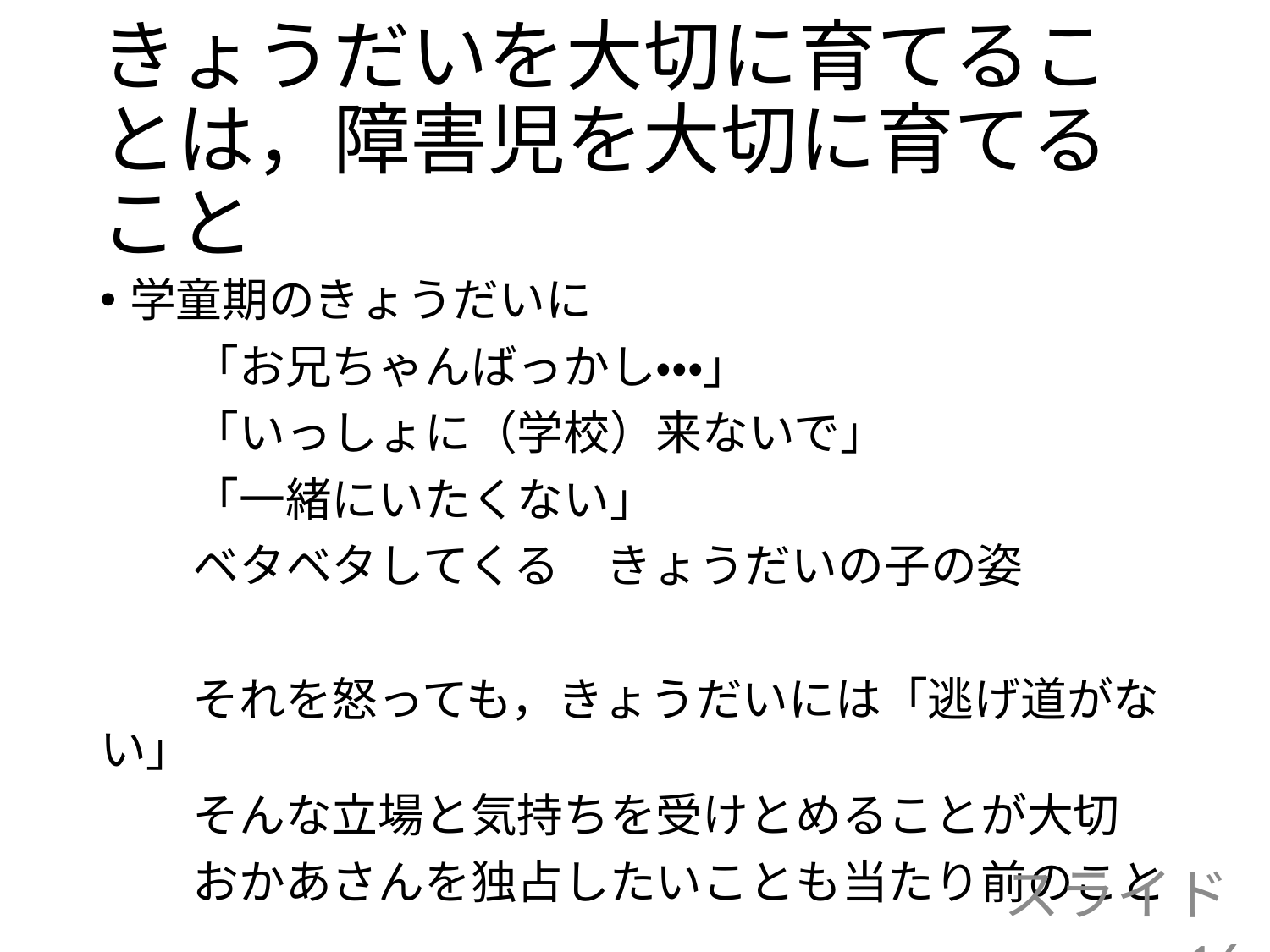

# きょうだいを大切に育てることは，障害児を大切に育てること
学童期のきょうだいに
　　「お兄ちゃんばっかし・・・」
　　「いっしょに（学校）来ないで」
　　「一緒にいたくない」
　　ベタベタしてくる　きょうだいの子の姿

　　それを怒っても，きょうだいには「逃げ道がない」
　　そんな立場と気持ちを受けとめることが大切
　　おかあさんを独占したいことも当たり前のこと

スライド16